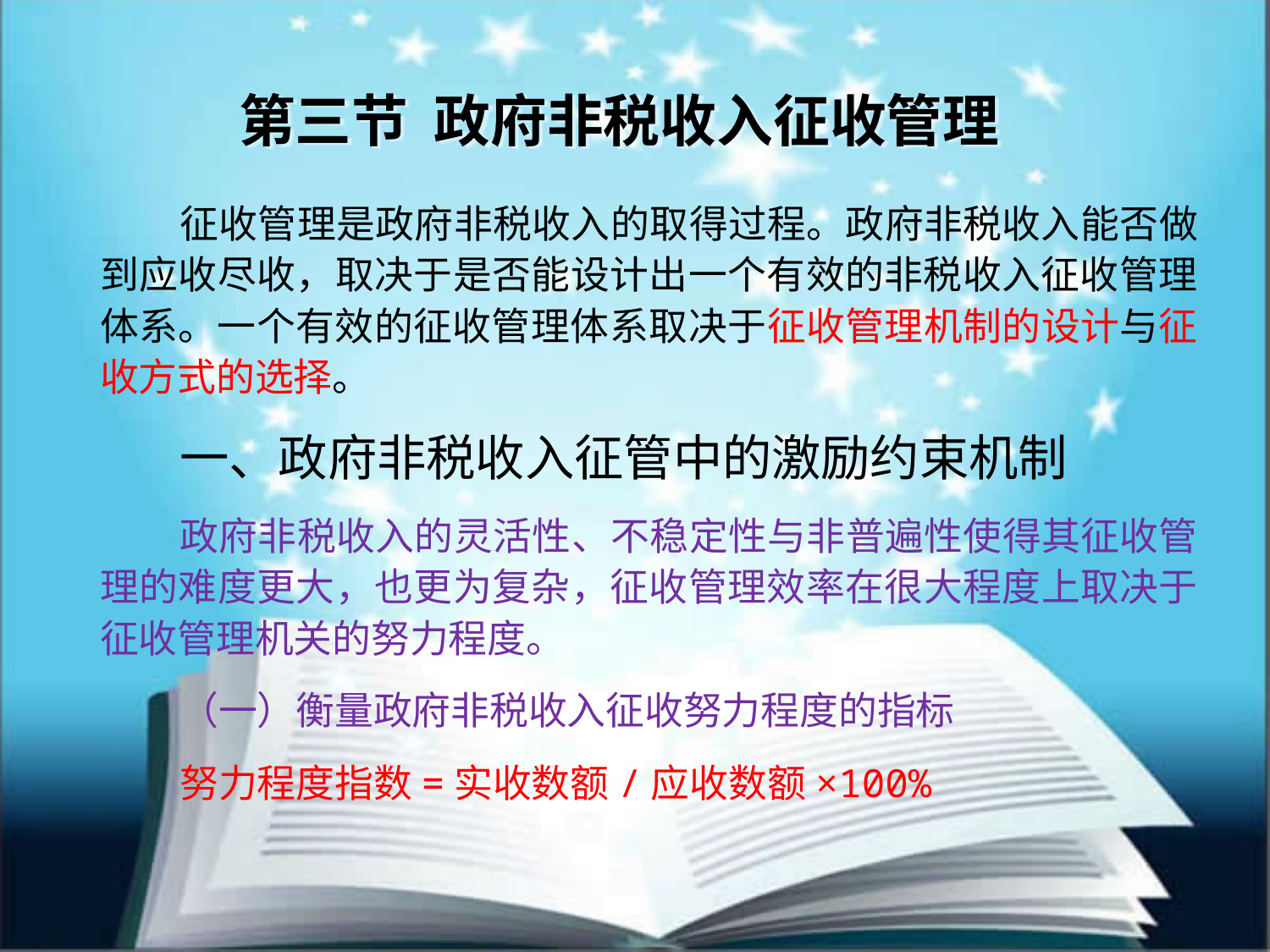

# 第三节  政府非税收入征收管理
征收管理是政府非税收入的取得过程。政府非税收入能否做到应收尽收，取决于是否能设计出一个有效的非税收入征收管理体系。一个有效的征收管理体系取决于征收管理机制的设计与征收方式的选择。
一、政府非税收入征管中的激励约束机制
政府非税收入的灵活性、不稳定性与非普遍性使得其征收管理的难度更大，也更为复杂，征收管理效率在很大程度上取决于征收管理机关的努力程度。
（一）衡量政府非税收入征收努力程度的指标
努力程度指数=实收数额/应收数额×100%